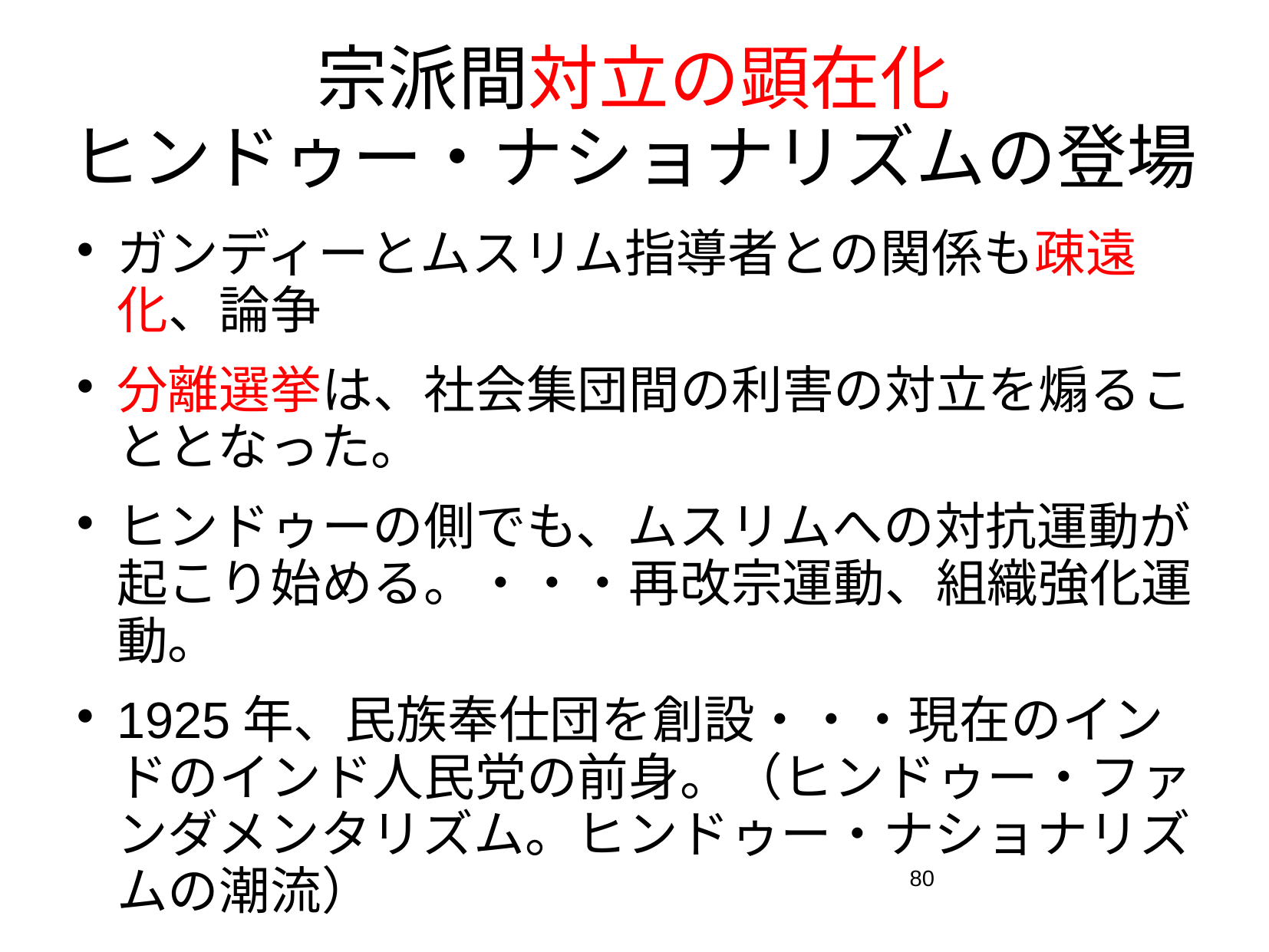

# 宗派間対立の顕在化 ヒンドゥー・ナショナリズムの登場
ガンディーとムスリム指導者との関係も疎遠化、論争
分離選挙は、社会集団間の利害の対立を煽ることとなった。
ヒンドゥーの側でも、ムスリムへの対抗運動が起こり始める。・・・再改宗運動、組織強化運動。
1925年、民族奉仕団を創設・・・現在のインドのインド人民党の前身。（ヒンドゥー・ファンダメンタリズム。ヒンドゥー・ナショナリズムの潮流）
80